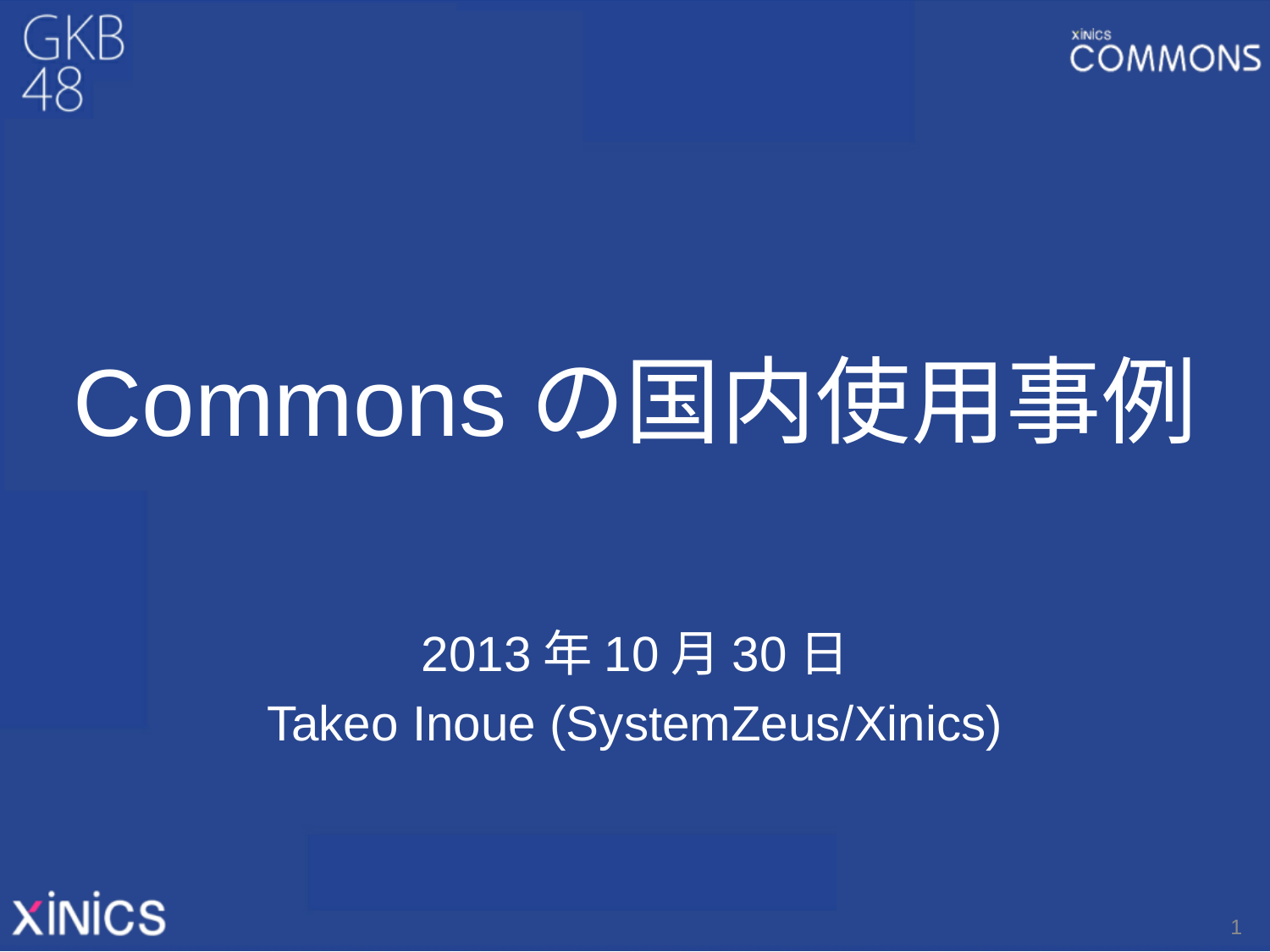

# Commonsの国内使用事例
2013年10月30日
Takeo Inoue (SystemZeus/Xinics)
1